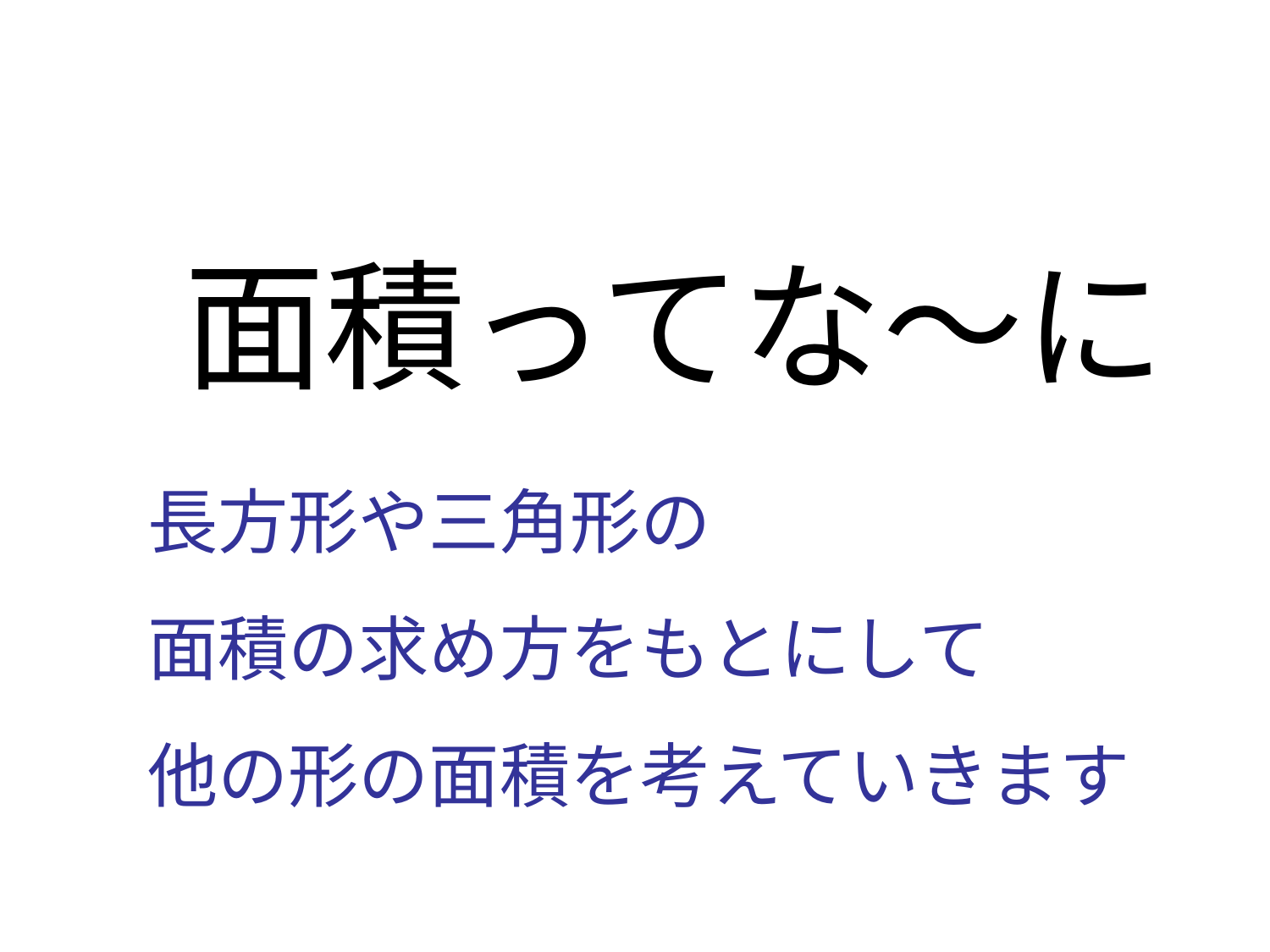

# 面積ってな～に
長方形や三角形の
面積の求め方をもとにして
他の形の面積を考えていきます